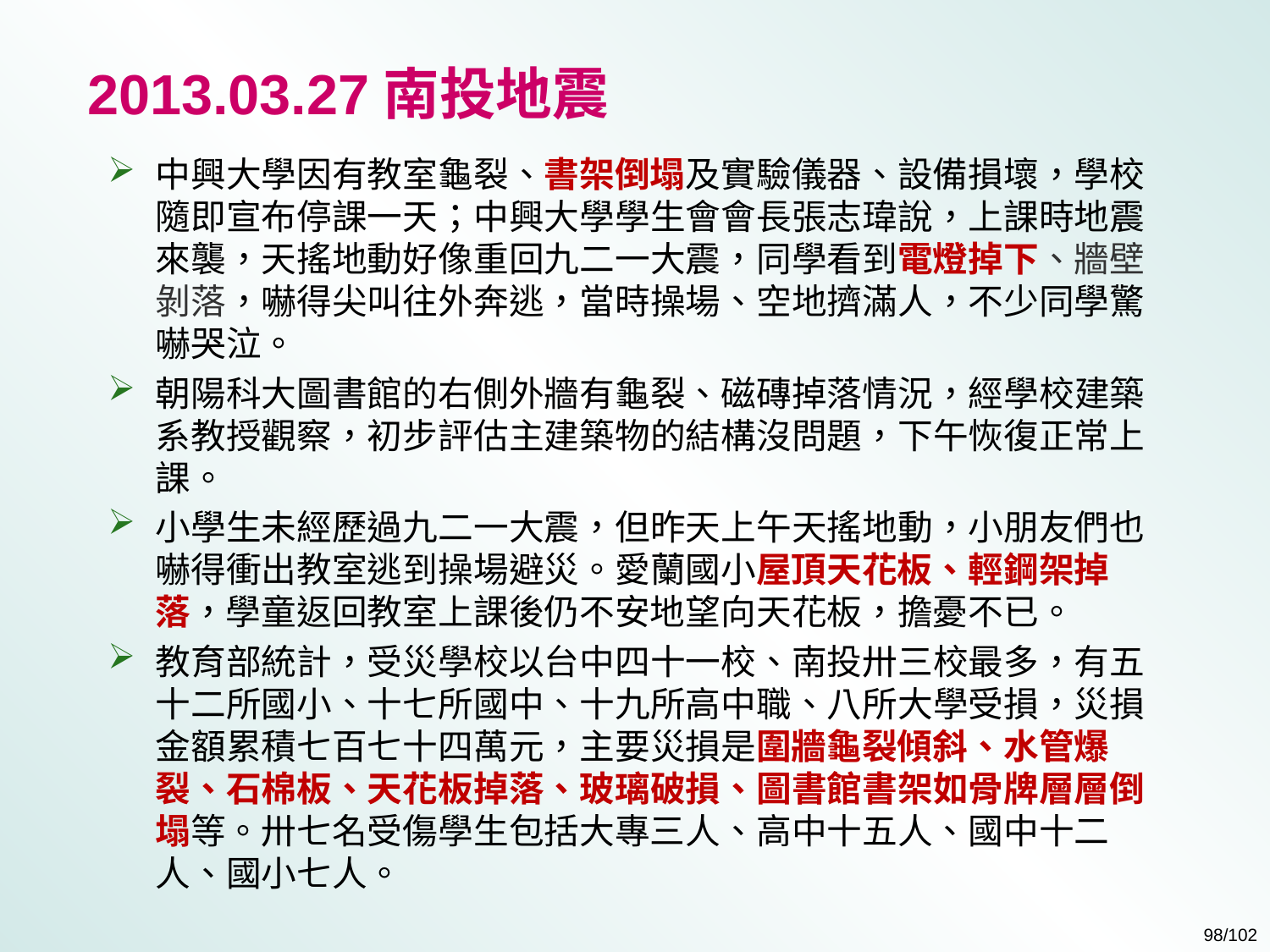

# 2013.03.27南投地震
中興大學因有教室龜裂、書架倒塌及實驗儀器、設備損壞，學校隨即宣布停課一天；中興大學學生會會長張志瑋說，上課時地震來襲，天搖地動好像重回九二一大震，同學看到電燈掉下、牆壁剝落，嚇得尖叫往外奔逃，當時操場、空地擠滿人，不少同學驚嚇哭泣。
朝陽科大圖書館的右側外牆有龜裂、磁磚掉落情況，經學校建築系教授觀察，初步評估主建築物的結構沒問題，下午恢復正常上課。
小學生未經歷過九二一大震，但昨天上午天搖地動，小朋友們也嚇得衝出教室逃到操場避災。愛蘭國小屋頂天花板、輕鋼架掉落，學童返回教室上課後仍不安地望向天花板，擔憂不已。
教育部統計，受災學校以台中四十一校、南投卅三校最多，有五十二所國小、十七所國中、十九所高中職、八所大學受損，災損金額累積七百七十四萬元，主要災損是圍牆龜裂傾斜、水管爆裂、石棉板、天花板掉落、玻璃破損、圖書館書架如骨牌層層倒塌等。卅七名受傷學生包括大專三人、高中十五人、國中十二人、國小七人。

98/102